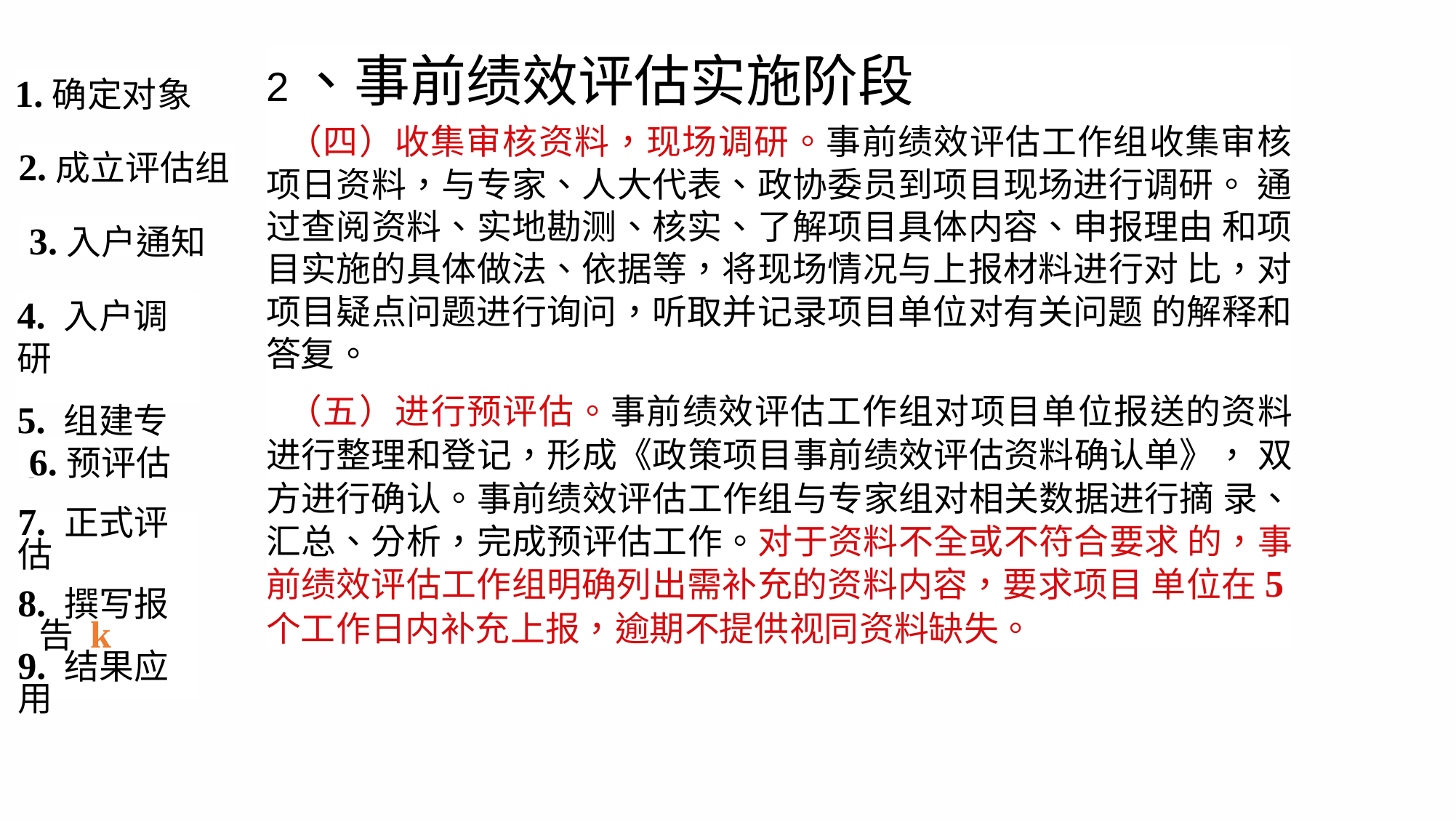

2、事前绩效评估实施阶段
（四）收集审核资料，现场调研。事前绩效评估工作组收集审核 项日资料，与专家、人大代表、政协委员到项目现场进行调研。 通过查阅资料、实地勘测、核实、了解项目具体内容、申报理由 和项目实施的具体做法、依据等，将现场情况与上报材料进行对 比，对项目疑点问题进行询问，听取并记录项目单位对有关问题 的解释和答复。
1.确定对象
2.成立评估组
3.入户通知
4. 入户调研
5. 组建专家
（五）进行预评估。事前绩效评估工作组对项目单位报送的资料 进行整理和登记，形成《政策项目事前绩效评估资料确认单》， 双方进行确认。事前绩效评估工作组与专家组对相关数据进行摘 录、汇总、分析，完成预评估工作。对于资料不全或不符合要求 的，事前绩效评估工作组明确列出需补充的资料内容，要求项目 单位在5个工作日内补充上报，逾期不提供视同资料缺失。
6.预评估
7. 正式评估
8. 撰写报告 k
9. 结果应用